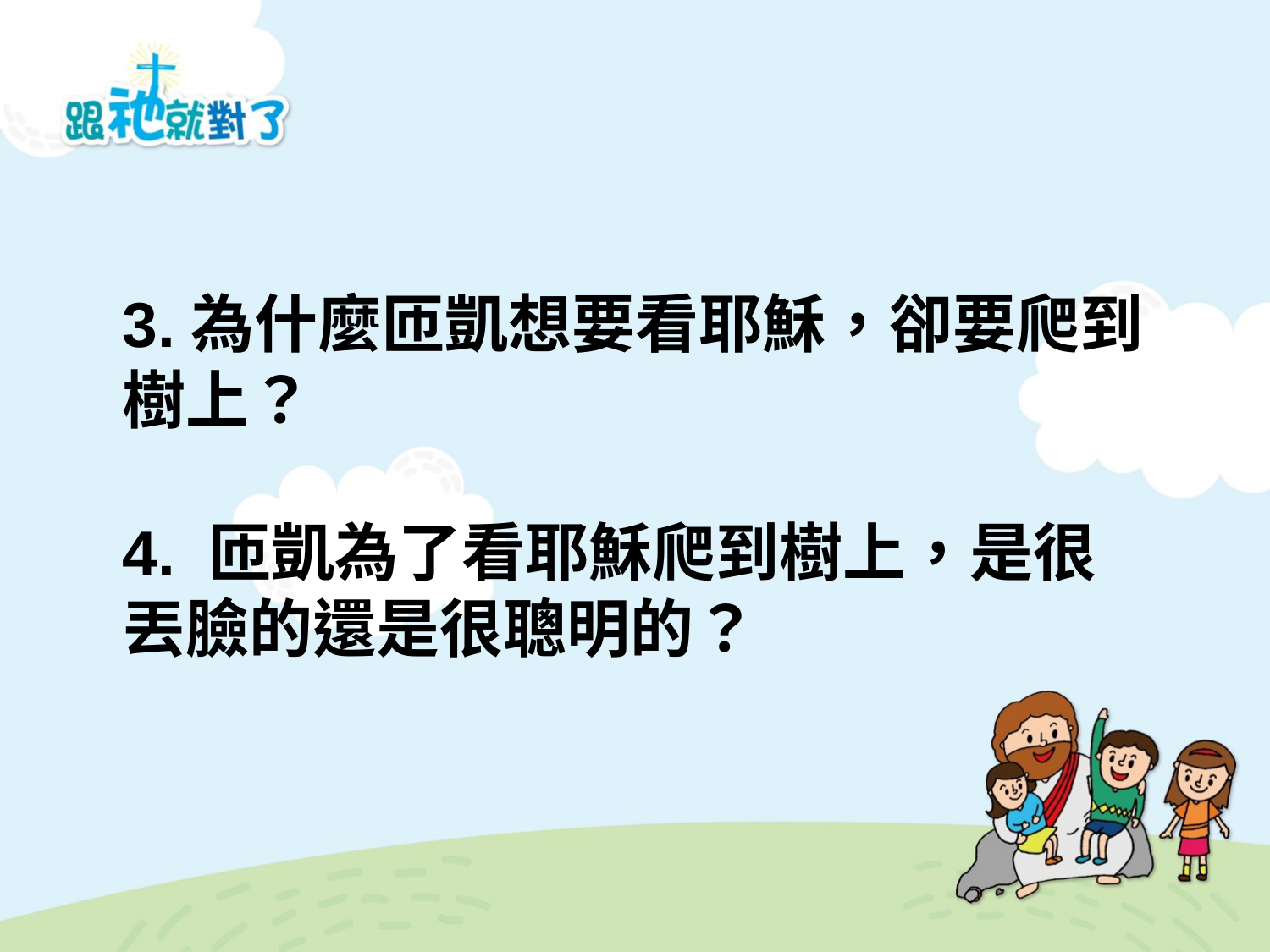

3.為什麼匝凱想要看耶穌，卻要爬到樹上？

4. 匝凱為了看耶穌爬到樹上，是很丟臉的還是很聰明的？